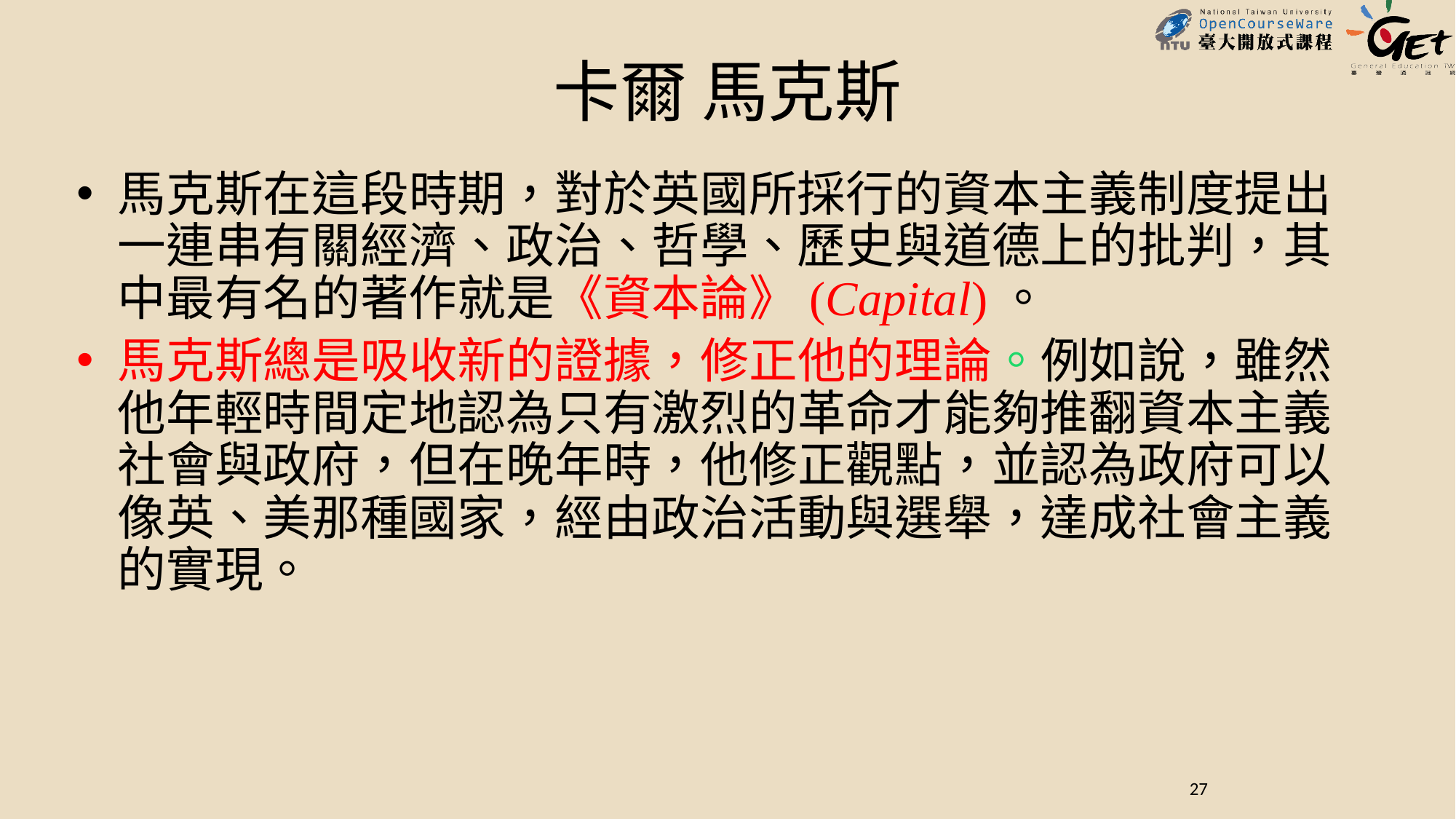

卡爾 馬克斯
馬克斯在這段時期，對於英國所採行的資本主義制度提出一連串有關經濟、政治、哲學、歷史與道德上的批判，其中最有名的著作就是《資本論》(Capital)。
馬克斯總是吸收新的證據，修正他的理論。例如說，雖然他年輕時間定地認為只有激烈的革命才能夠推翻資本主義社會與政府，但在晚年時，他修正觀點，並認為政府可以像英、美那種國家，經由政治活動與選舉，達成社會主義的實現。
27